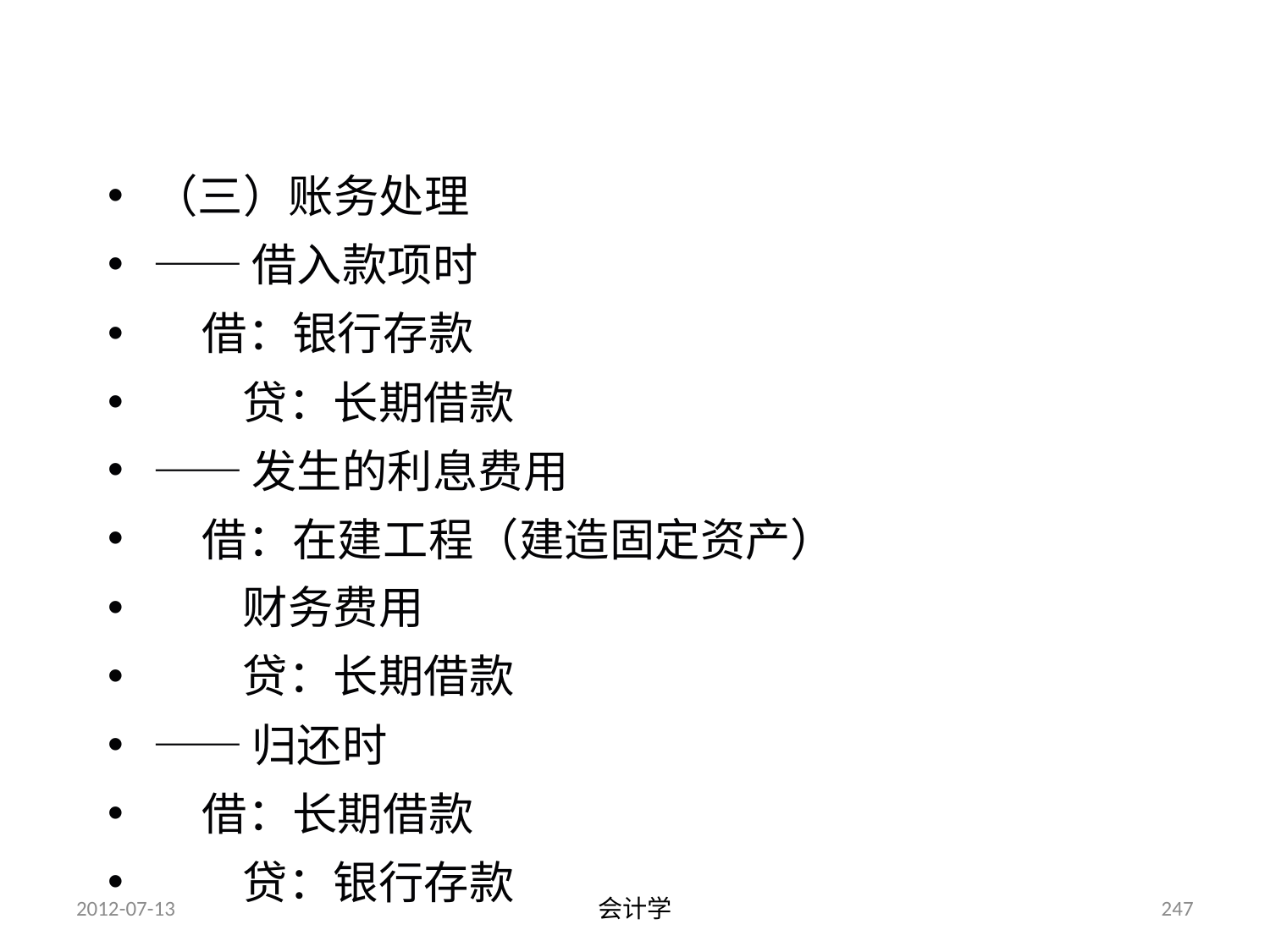

（三）账务处理
——借入款项时
    借：银行存款
        贷：长期借款
——发生的利息费用
    借：在建工程（建造固定资产）
        财务费用
        贷：长期借款
——归还时
    借：长期借款
        贷：银行存款
2012-07-13
会计学
247